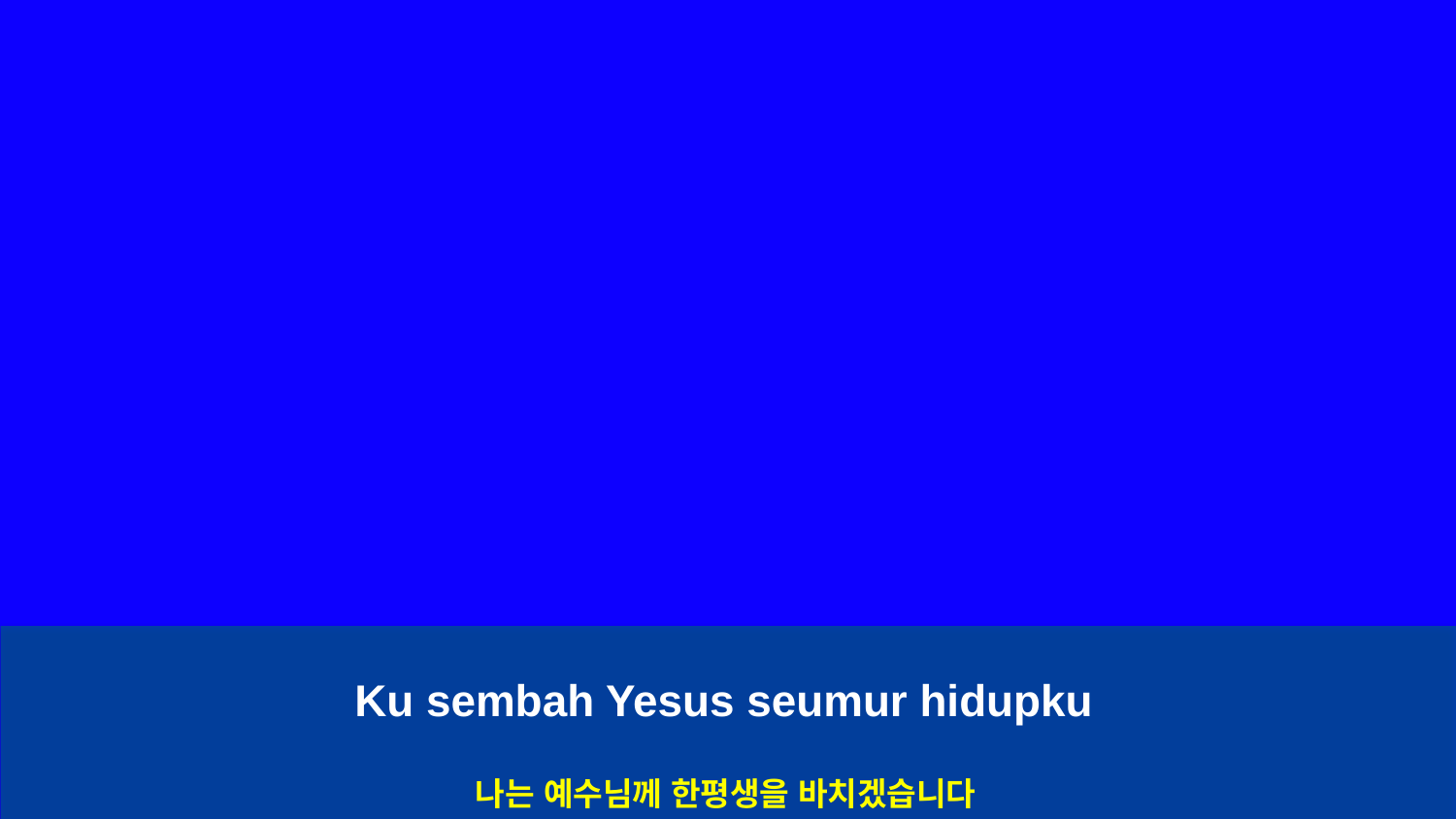

Ku sembah Yesus seumur hidupku
나는 예수님께 한평생을 바치겠습니다